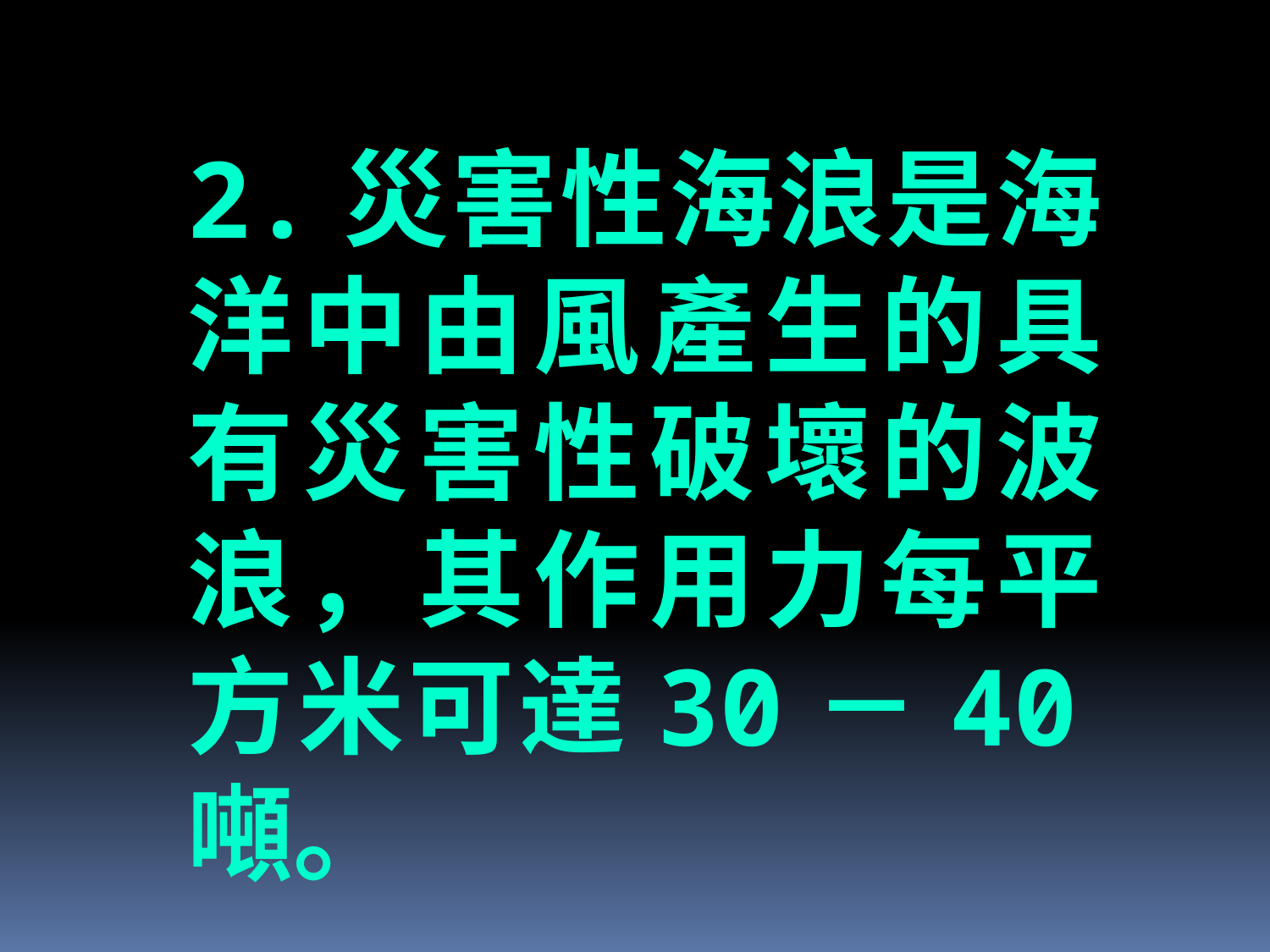

2.災害性海浪是海洋中由風產生的具有災害性破壞的波浪，其作用力每平方米可達30－40噸。